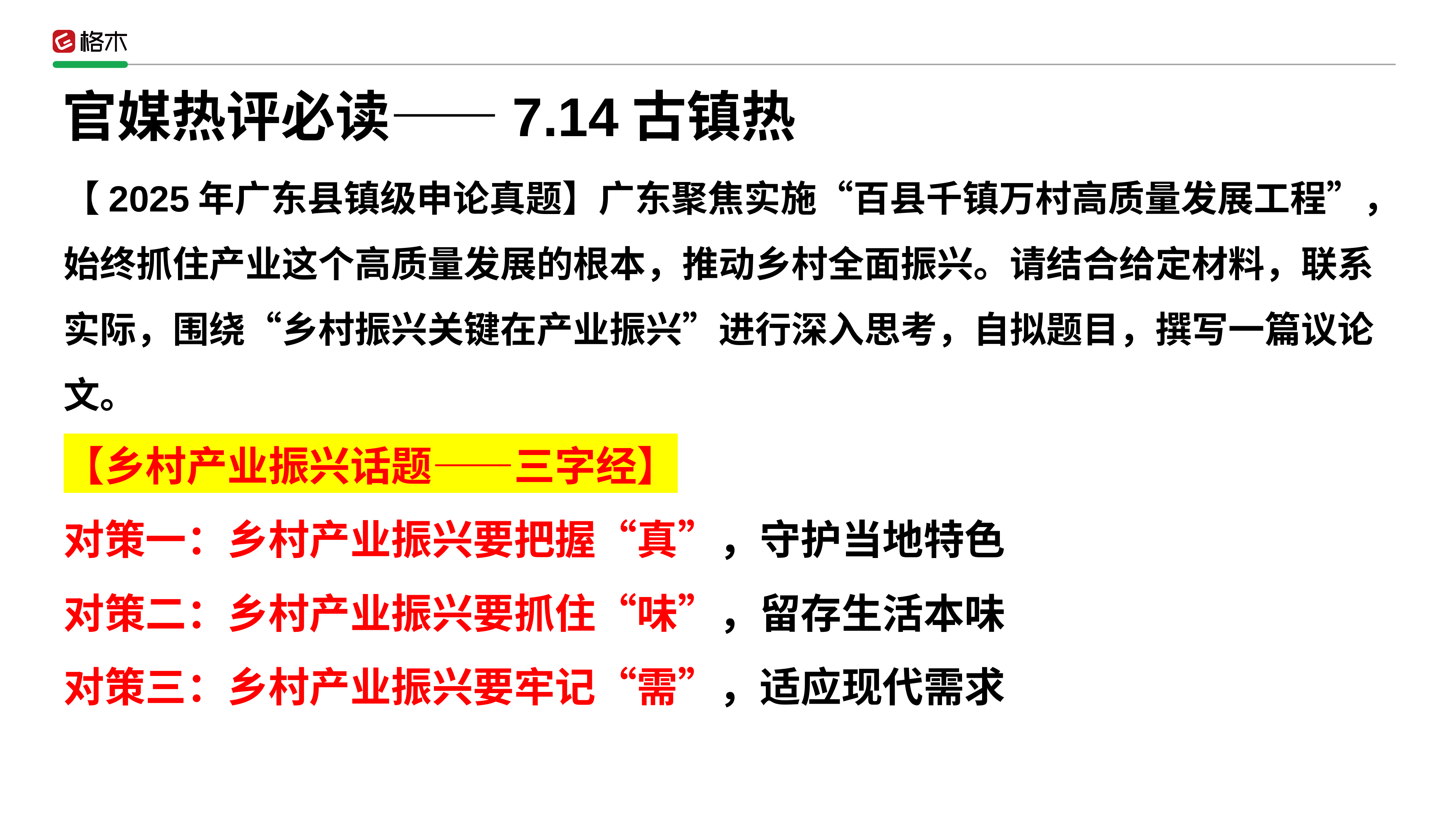

官媒热评必读——7.14古镇热
【2025年广东县镇级申论真题】广东聚焦实施“百县千镇万村高质量发展工程”，始终抓住产业这个高质量发展的根本，推动乡村全面振兴。请结合给定材料，联系实际，围绕“乡村振兴关键在产业振兴”进行深入思考，自拟题目，撰写一篇议论文。
【乡村产业振兴话题——三字经】
对策一：乡村产业振兴要把握“真”，守护当地特色
对策二：乡村产业振兴要抓住“味”，留存生活本味
对策三：乡村产业振兴要牢记“需”，适应现代需求